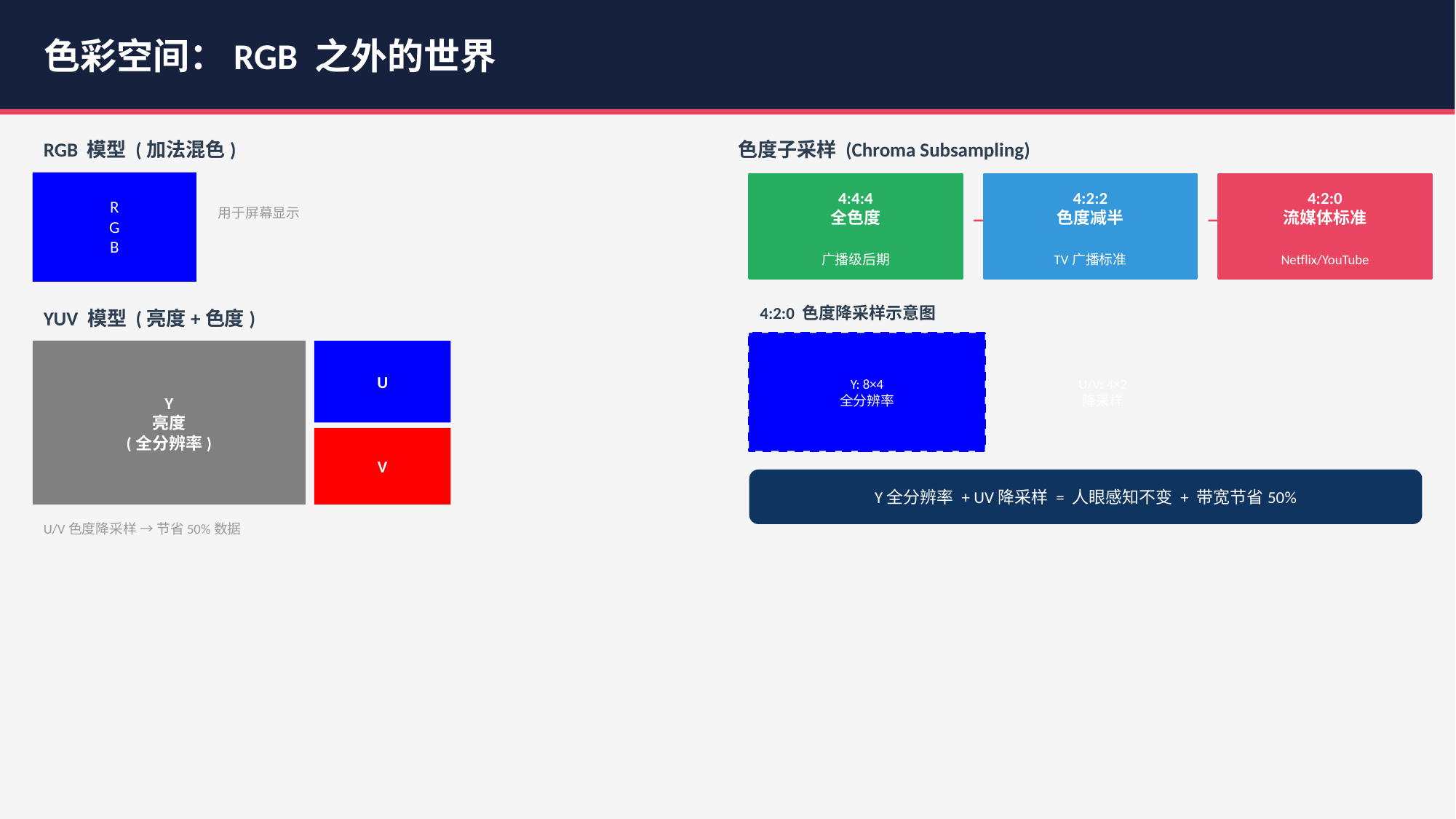

色彩空间：RGB 之外的世界

RGB 模型 (加法混色)
色度子采样 (Chroma Subsampling)

R
G
B

4:4:4
全色度

4:2:2
色度减半

4:2:0
流媒体标准
用于屏幕显示
→
→
广播级后期
TV广播标准
Netflix/YouTube
4:2:0 色度降采样示意图
YUV 模型 (亮度+色度)

Y: 8×4
全分辨率

U/V: 4×2
降采样

Y
亮度
(全分辨率)

U

V

Y全分辨率 + UV降采样 = 人眼感知不变 + 带宽节省50%
U/V色度降采样 → 节省50%数据